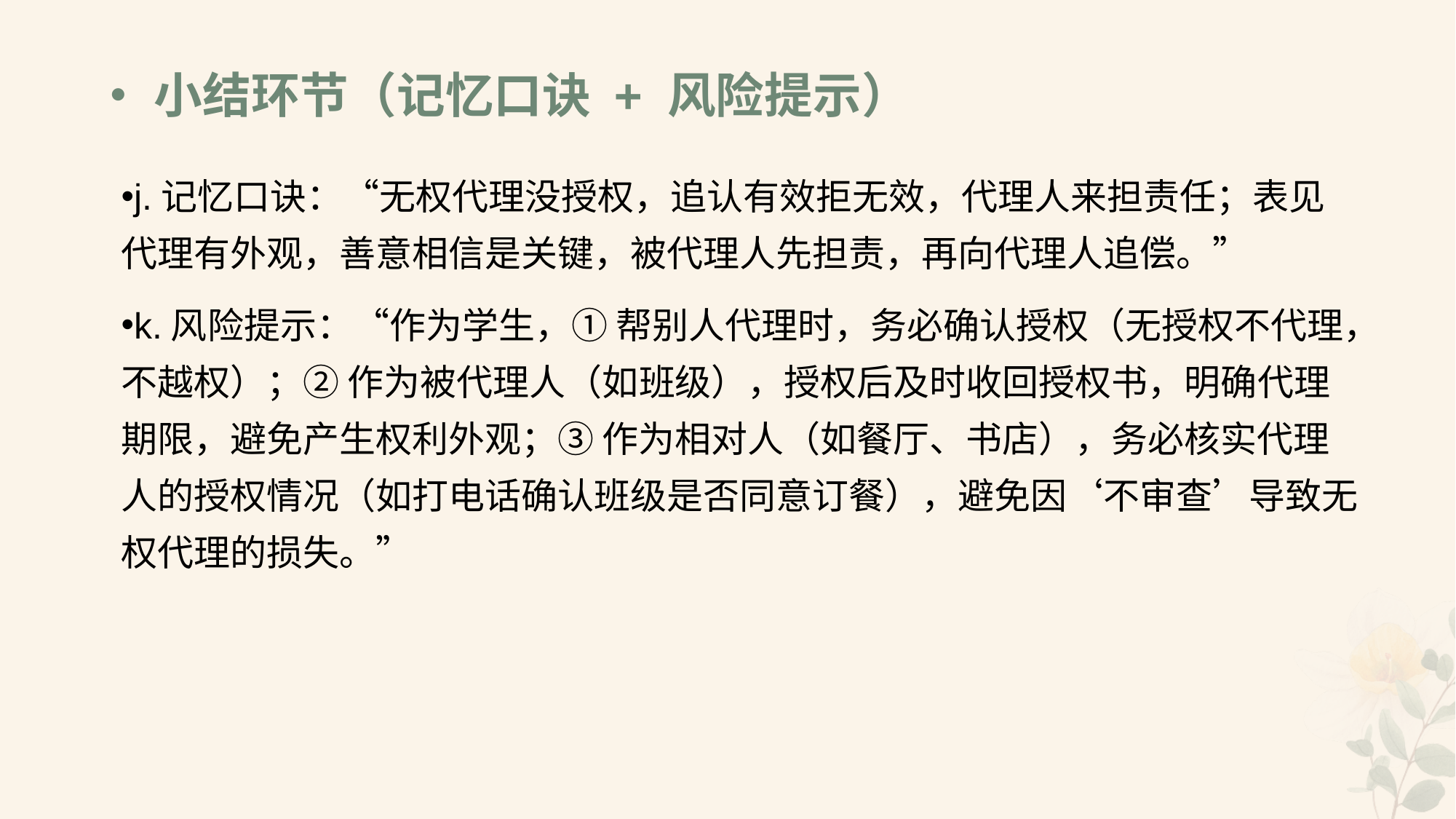

# •小结环节（记忆口诀 + 风险提示）
j.记忆口诀：“无权代理没授权，追认有效拒无效，代理人来担责任；表见代理有外观，善意相信是关键，被代理人先担责，再向代理人追偿。”
k.风险提示：“作为学生，① 帮别人代理时，务必确认授权（无授权不代理，不越权）；② 作为被代理人（如班级），授权后及时收回授权书，明确代理期限，避免产生权利外观；③ 作为相对人（如餐厅、书店），务必核实代理人的授权情况（如打电话确认班级是否同意订餐），避免因‘不审查’导致无权代理的损失。”